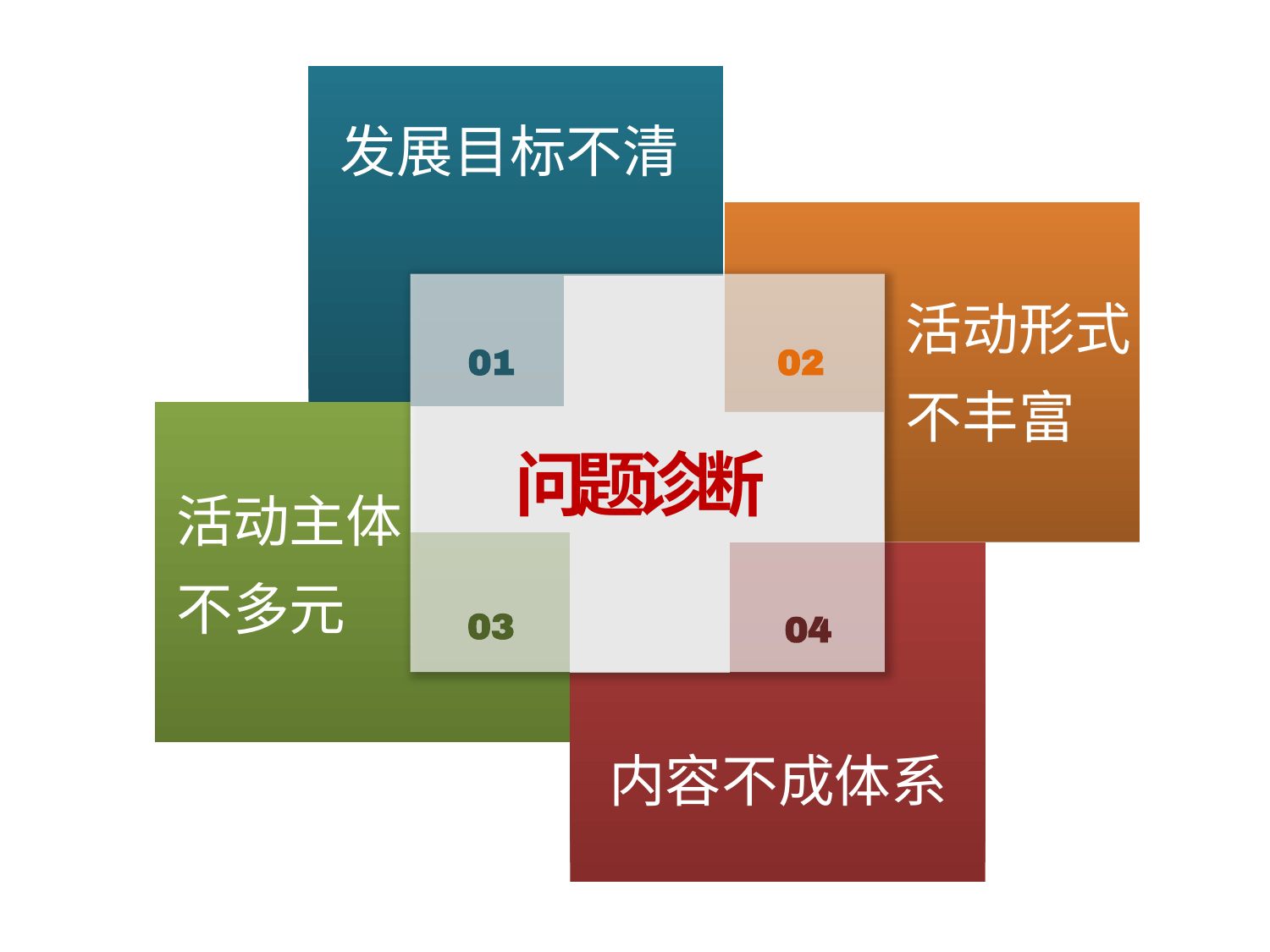

发展目标不清

活动形式不丰富

01
02

问题诊断
活动主体不多元

03
04
内容不成体系